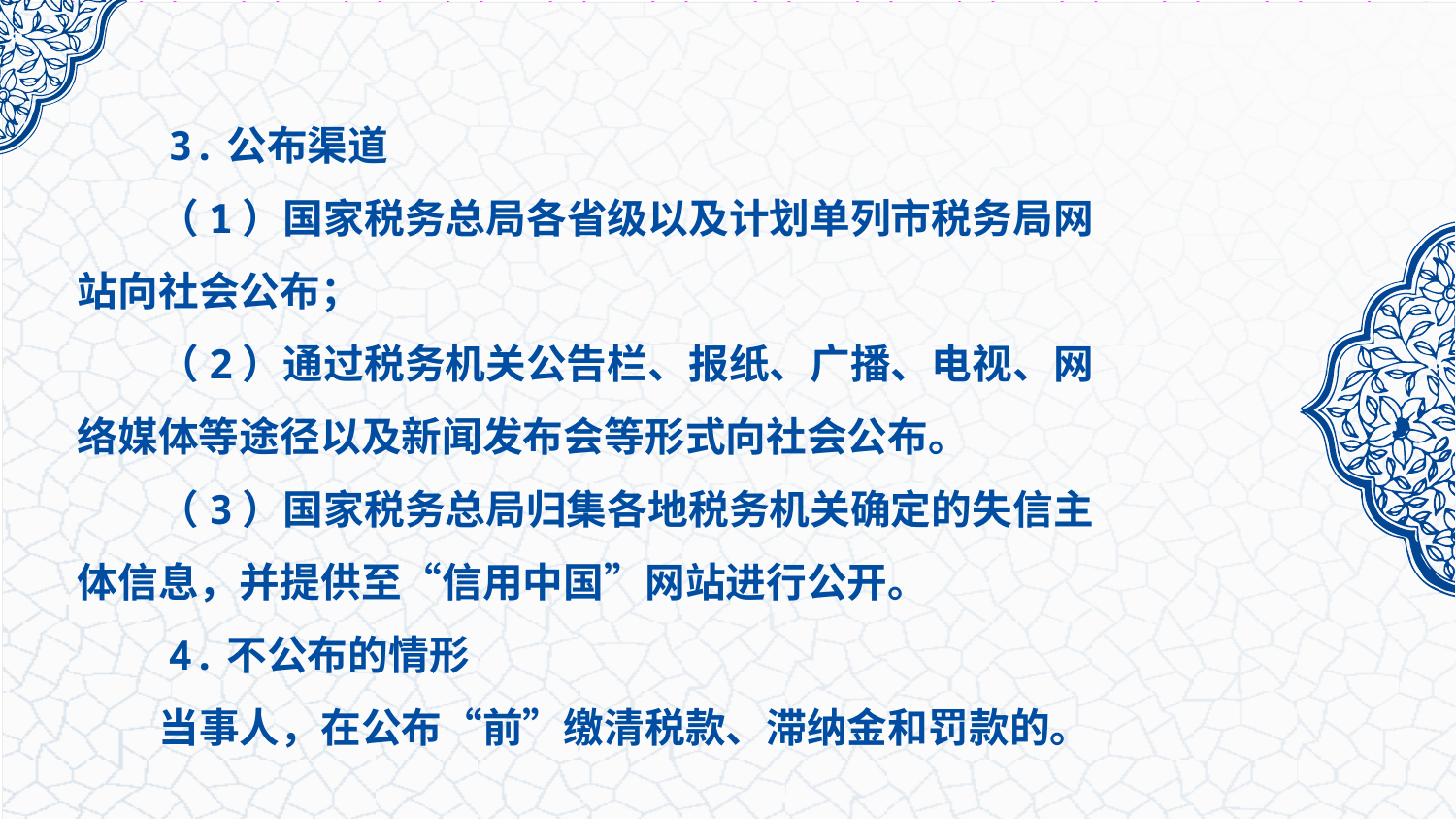

3.公布渠道
　　（1）国家税务总局各省级以及计划单列市税务局网站向社会公布；
　　（2）通过税务机关公告栏、报纸、广播、电视、网络媒体等途径以及新闻发布会等形式向社会公布。
　　（3）国家税务总局归集各地税务机关确定的失信主体信息，并提供至“信用中国”网站进行公开。
　　4.不公布的情形
　　当事人，在公布“前”缴清税款、滞纳金和罚款的。